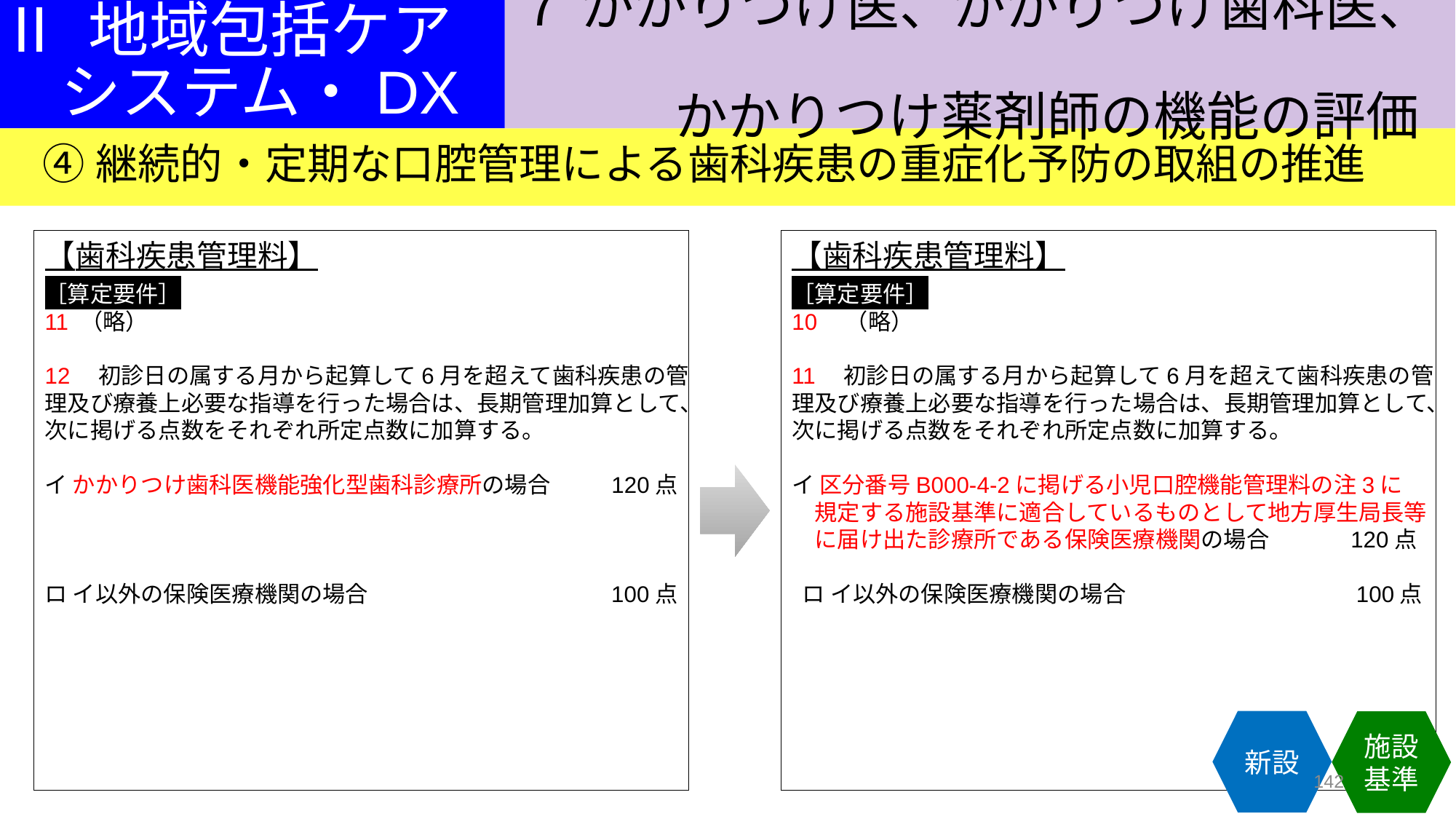

７ かかりつけ医、かかりつけ歯科医、
　　　かかりつけ薬剤師の機能の評価
Ⅱ 地域包括ケア
　システム・DX
④継続的・定期な口腔管理による歯科疾患の重症化予防の取組の推進
【歯科疾患管理料】

［算定要件］
11 （略）

12　初診日の属する月から起算して6月を超えて歯科疾患の管理及び療養上必要な指導を行った場合は、長期管理加算として、次に掲げる点数をそれぞれ所定点数に加算する。

イ かかりつけ歯科医機能強化型歯科診療所の場合　  　120点

ロ イ以外の保険医療機関の場合　　　　　　　　　　  100点
【歯科疾患管理料】

［算定要件］
10　（略）

11　初診日の属する月から起算して6月を超えて歯科疾患の管理及び療養上必要な指導を行った場合は、長期管理加算として、次に掲げる点数をそれぞれ所定点数に加算する。

イ 区分番号B000-4-2に掲げる小児口腔機能管理料の注3に
　規定する施設基準に適合しているものとして地方厚生局長等
　に届け出た診療所である保険医療機関の場合　　      120点

 ロ イ以外の保険医療機関の場合　　　　　　　　　    100点

施設基準
新設
142